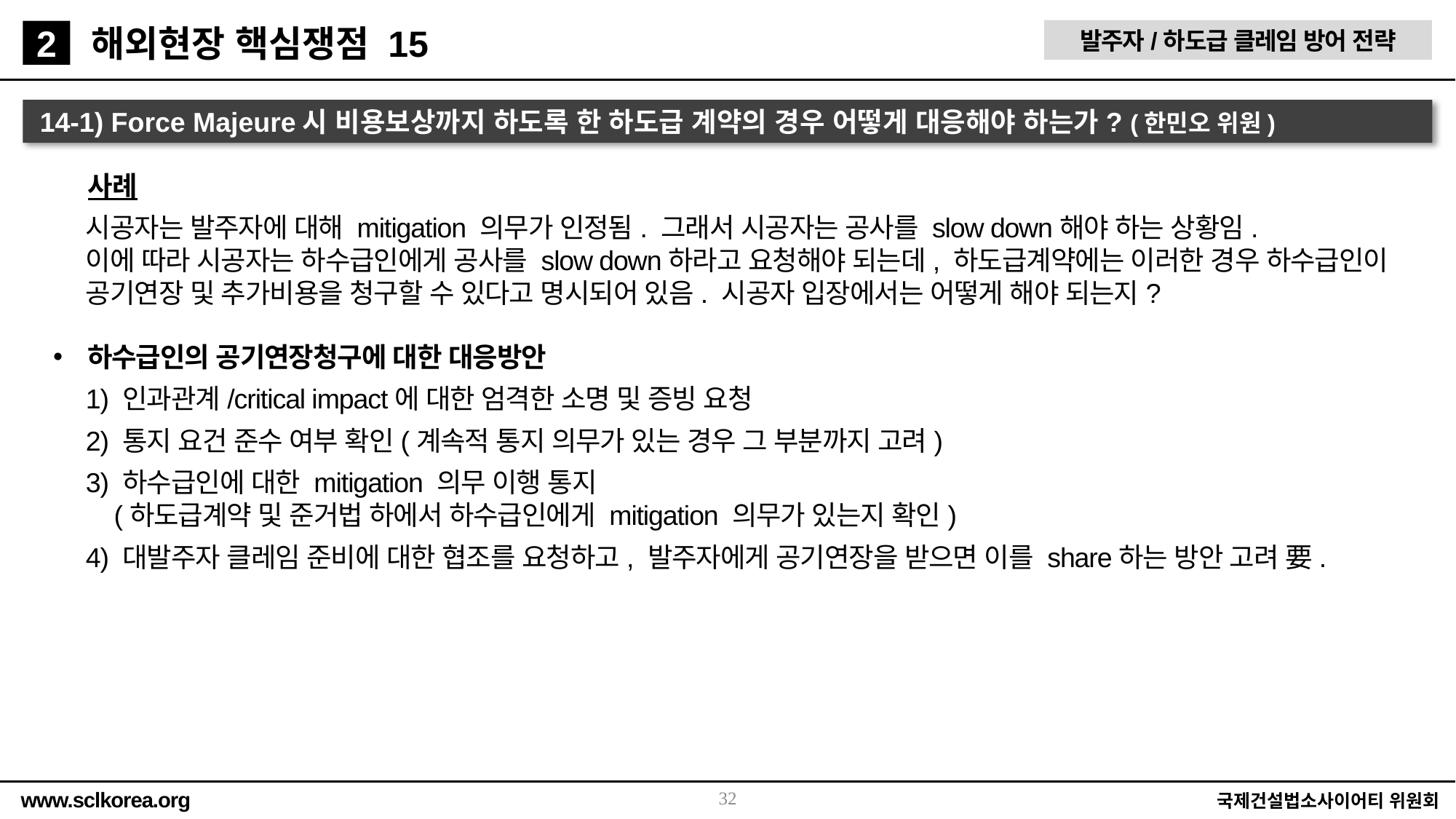

해외현장 핵심쟁점 15
발주자/하도급 클레임 방어 전략
2
14-1) Force Majeure시 비용보상까지 하도록 한 하도급 계약의 경우 어떻게 대응해야 하는가? (한민오 위원)
    사례
시공자는 발주자에 대해 mitigation 의무가 인정됨. 그래서 시공자는 공사를 slow down해야 하는 상황임.
이에 따라 시공자는 하수급인에게 공사를 slow down하라고 요청해야 되는데, 하도급계약에는 이러한 경우 하수급인이 공기연장 및 추가비용을 청구할 수 있다고 명시되어 있음. 시공자 입장에서는 어떻게 해야 되는지?
하수급인의 공기연장청구에 대한 대응방안
1) 인과관계/critical impact에 대한 엄격한 소명 및 증빙 요청
2) 통지 요건 준수 여부 확인(계속적 통지 의무가 있는 경우 그 부분까지 고려)
3) 하수급인에 대한 mitigation 의무 이행 통지
    (하도급계약 및 준거법 하에서 하수급인에게 mitigation 의무가 있는지 확인)
4) 대발주자 클레임 준비에 대한 협조를 요청하고, 발주자에게 공기연장을 받으면 이를 share하는 방안 고려 要.
32